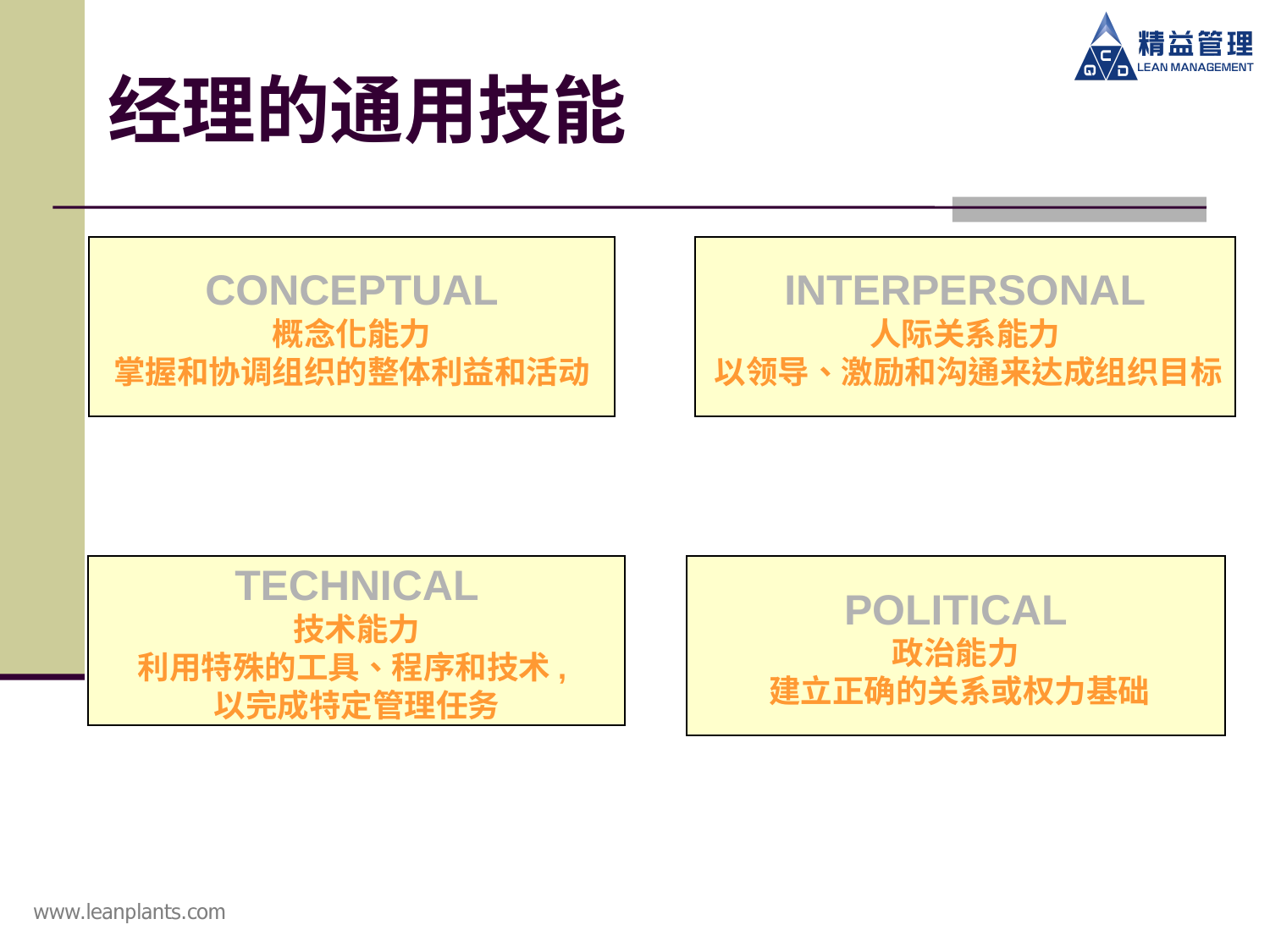

经理的通用技能
INTERPERSONAL
人际关系能力
 以领导、激励和沟通来达成组织目标
CONCEPTUAL
概念化能力
掌握和协调组织的整体利益和活动
TECHNICAL
技术能力
利用特殊的工具、程序和技术,
以完成特定管理任务
POLITICAL
政治能力
 建立正确的关系或权力基础
35